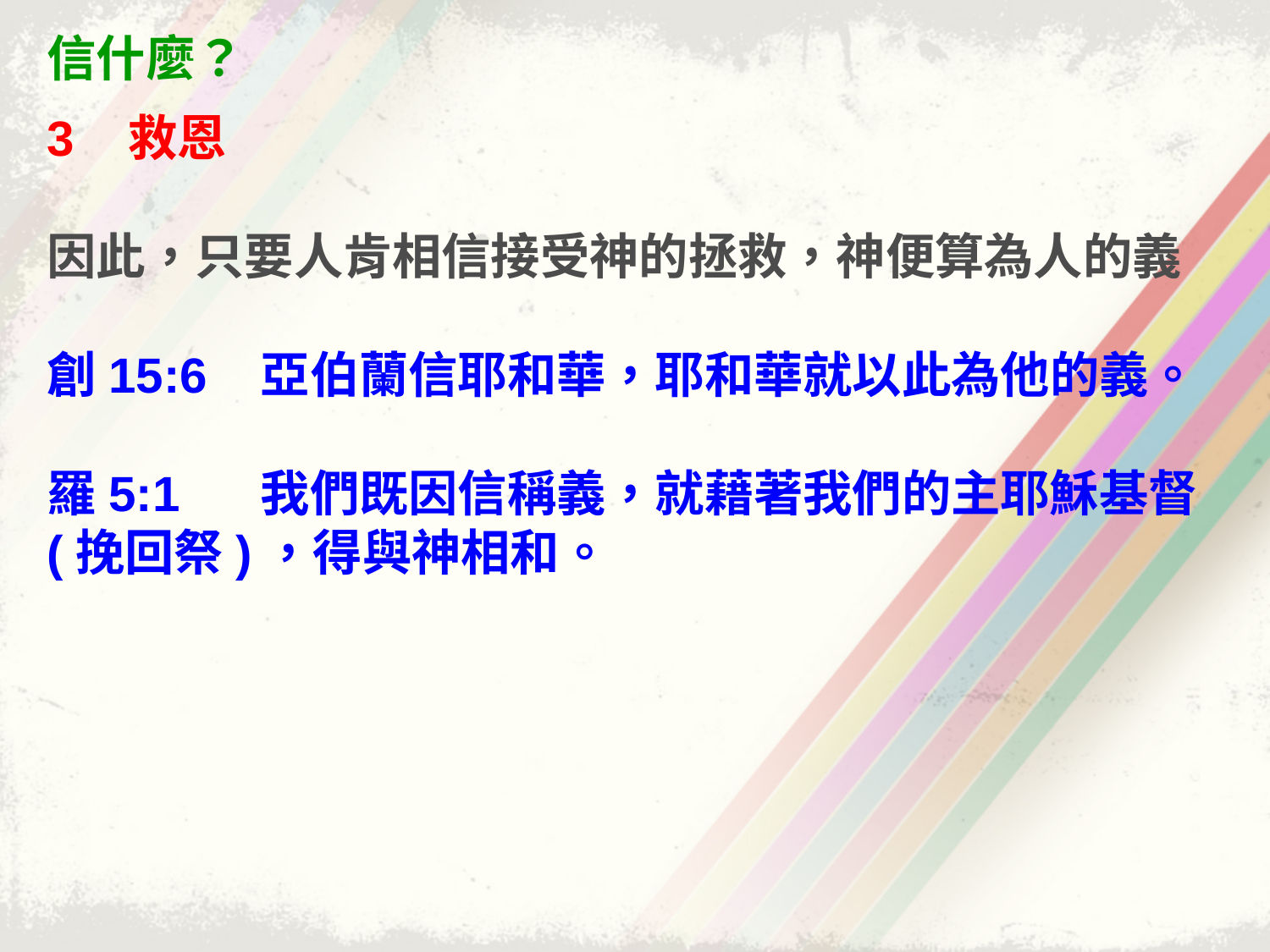

信什麼？
3   救恩

因此，只要人肯相信接受神的拯救，神便算為人的義

創15:6   亞伯蘭信耶和華，耶和華就以此為他的義。

羅5:1     我們既因信稱義，就藉著我們的主耶穌基督(挽回祭)，得與神相和。